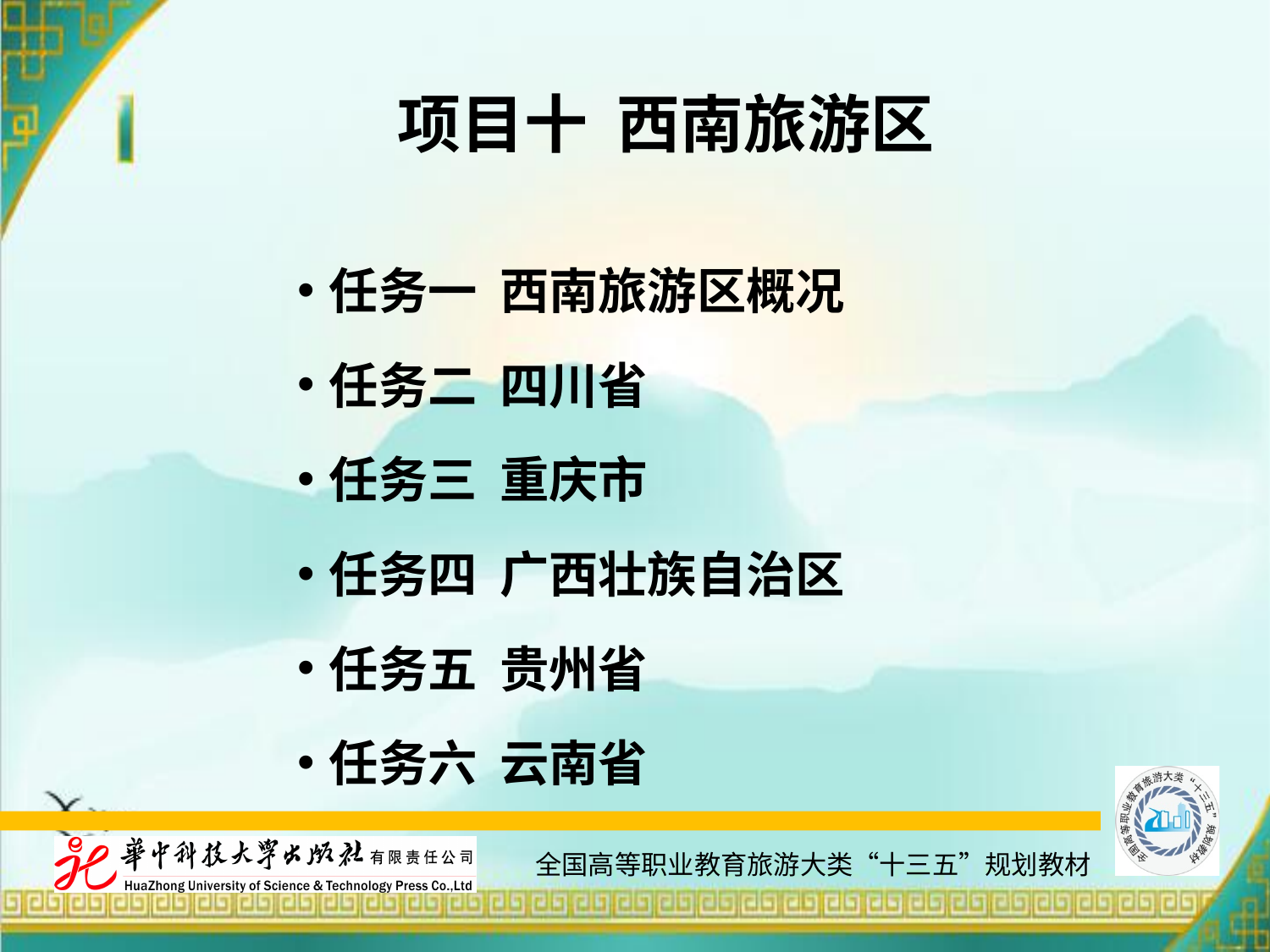

# 项目十  西南旅游区
任务一  西南旅游区概况
任务二  四川省
任务三  重庆市
任务四  广西壮族自治区
任务五  贵州省
任务六  云南省